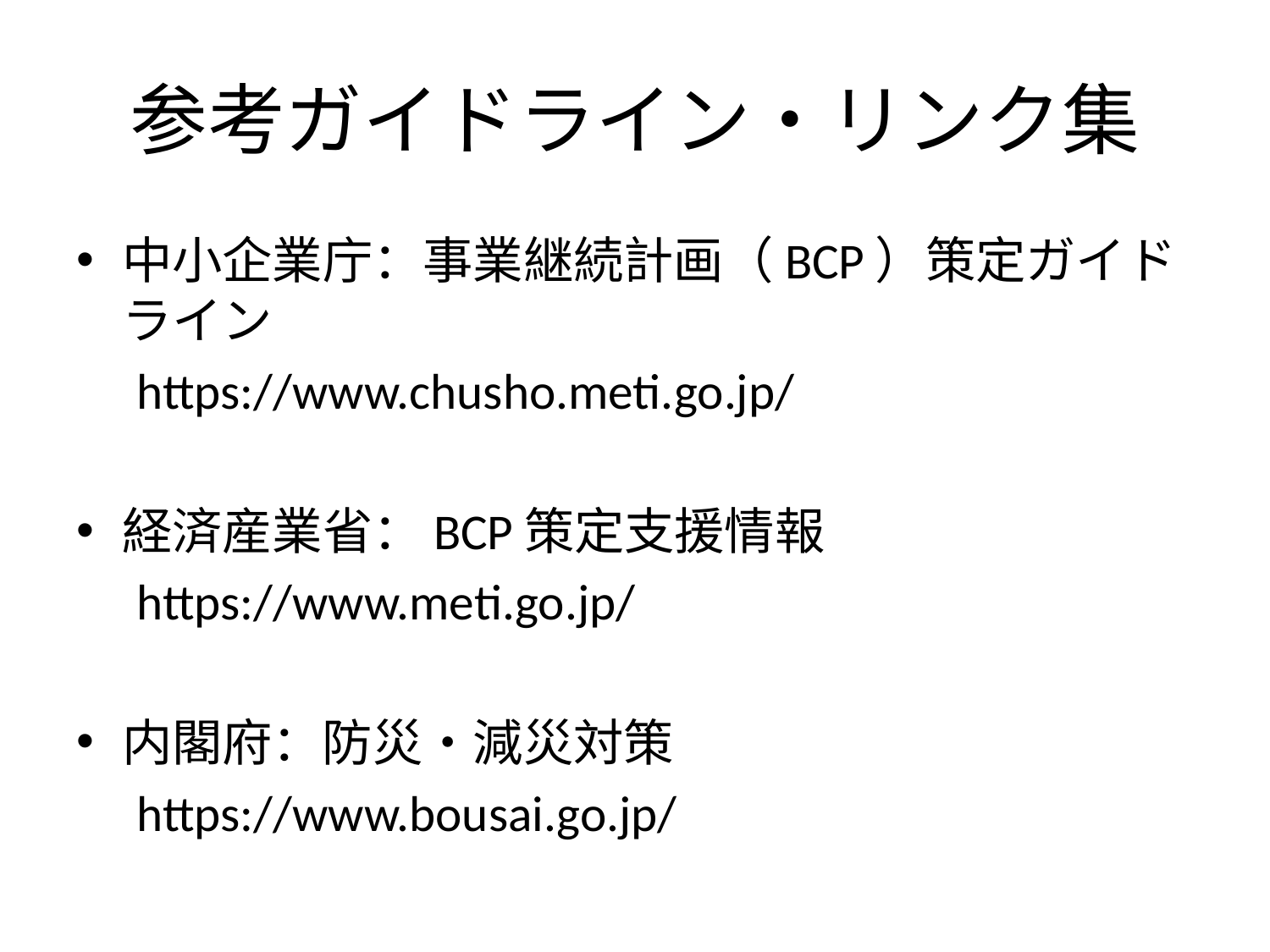

# 参考ガイドライン・リンク集
中小企業庁：事業継続計画（BCP）策定ガイドライン
　https://www.chusho.meti.go.jp/

経済産業省：BCP策定支援情報
　https://www.meti.go.jp/

内閣府：防災・減災対策
　https://www.bousai.go.jp/